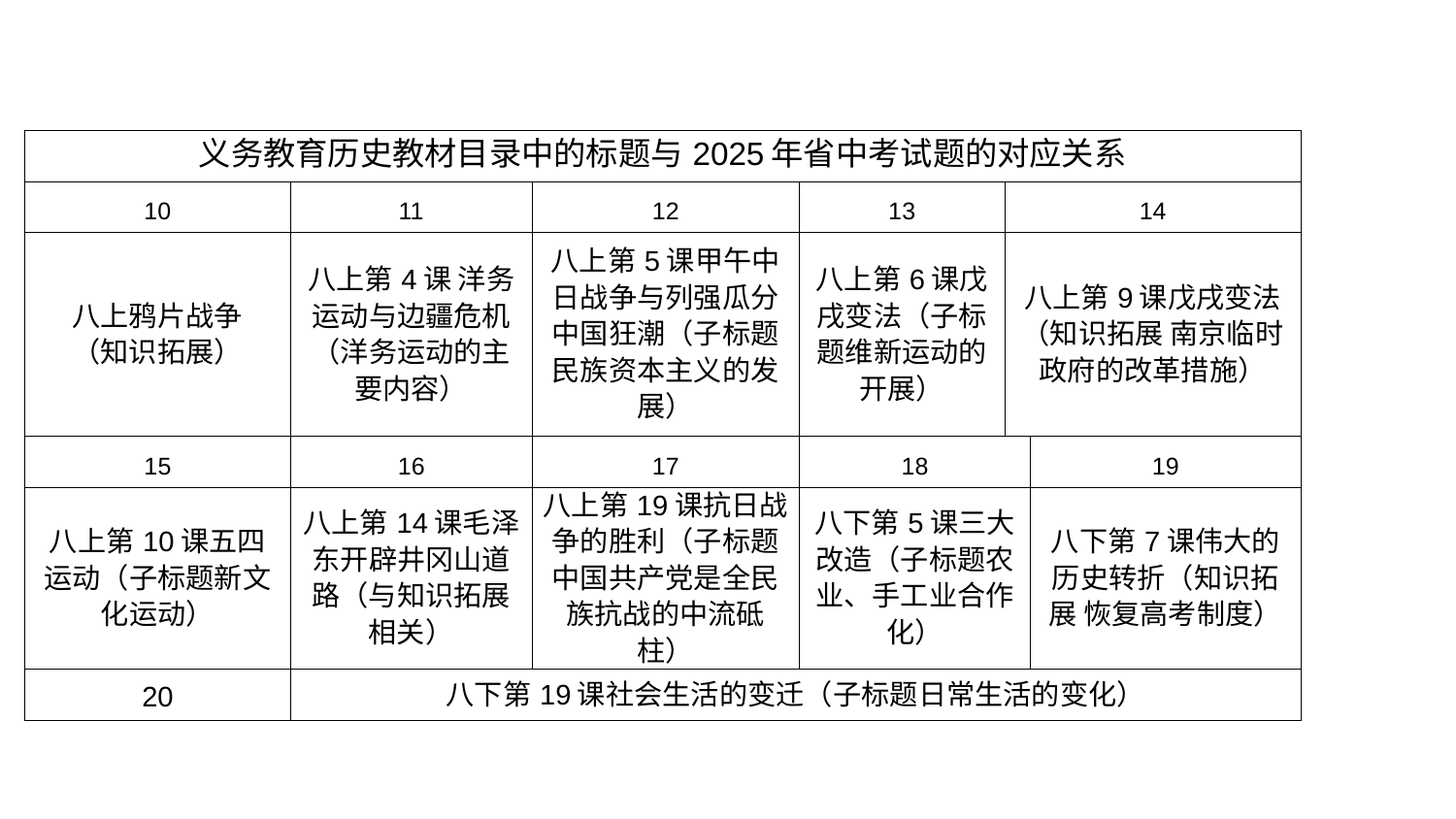

| 义务教育历史教材目录中的标题与2025年省中考试题的对应关系 |  |  |  |  |  |
| --- | --- | --- | --- | --- | --- |
| 10 | 11 | 12 | 13 | 14 |  |
| 八上鸦片战争 （知识拓展） | 八上第4课 洋务运动与边疆危机（洋务运动的主要内容） | 八上第5课甲午中日战争与列强瓜分中国狂潮（子标题民族资本主义的发展） | 八上第6课戊戌变法（子标题维新运动的开展） | 八上第9课戊戌变法（知识拓展 南京临时政府的改革措施） |  |
| 15 | 16 | 17 | 18 |  | 19 |
| 八上第10课五四运动（子标题新文化运动） | 八上第14课毛泽东开辟井冈山道路（与知识拓展相关） | 八上第19课抗日战争的胜利（子标题中国共产党是全民族抗战的中流砥柱） | 八下第5课三大改造（子标题农业、手工业合作化） |  | 八下第7课伟大的历史转折（知识拓展 恢复高考制度） |
| 20 | 八下第19课社会生活的变迁（子标题日常生活的变化） |  |  |  |  |